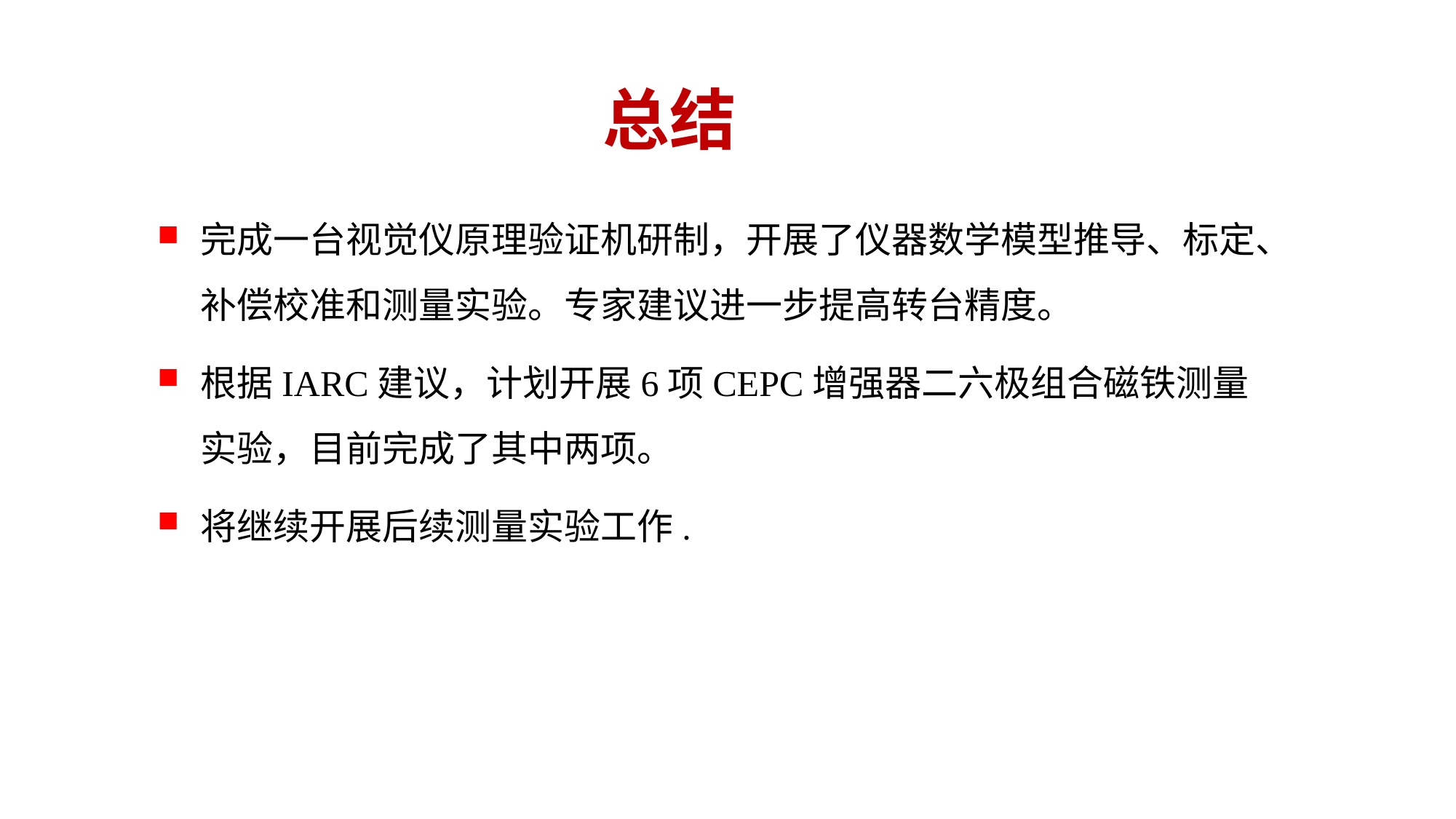

# 总结
完成一台视觉仪原理验证机研制，开展了仪器数学模型推导、标定、补偿校准和测量实验。专家建议进一步提高转台精度。
根据IARC建议，计划开展6项CEPC增强器二六极组合磁铁测量实验，目前完成了其中两项。
将继续开展后续测量实验工作.